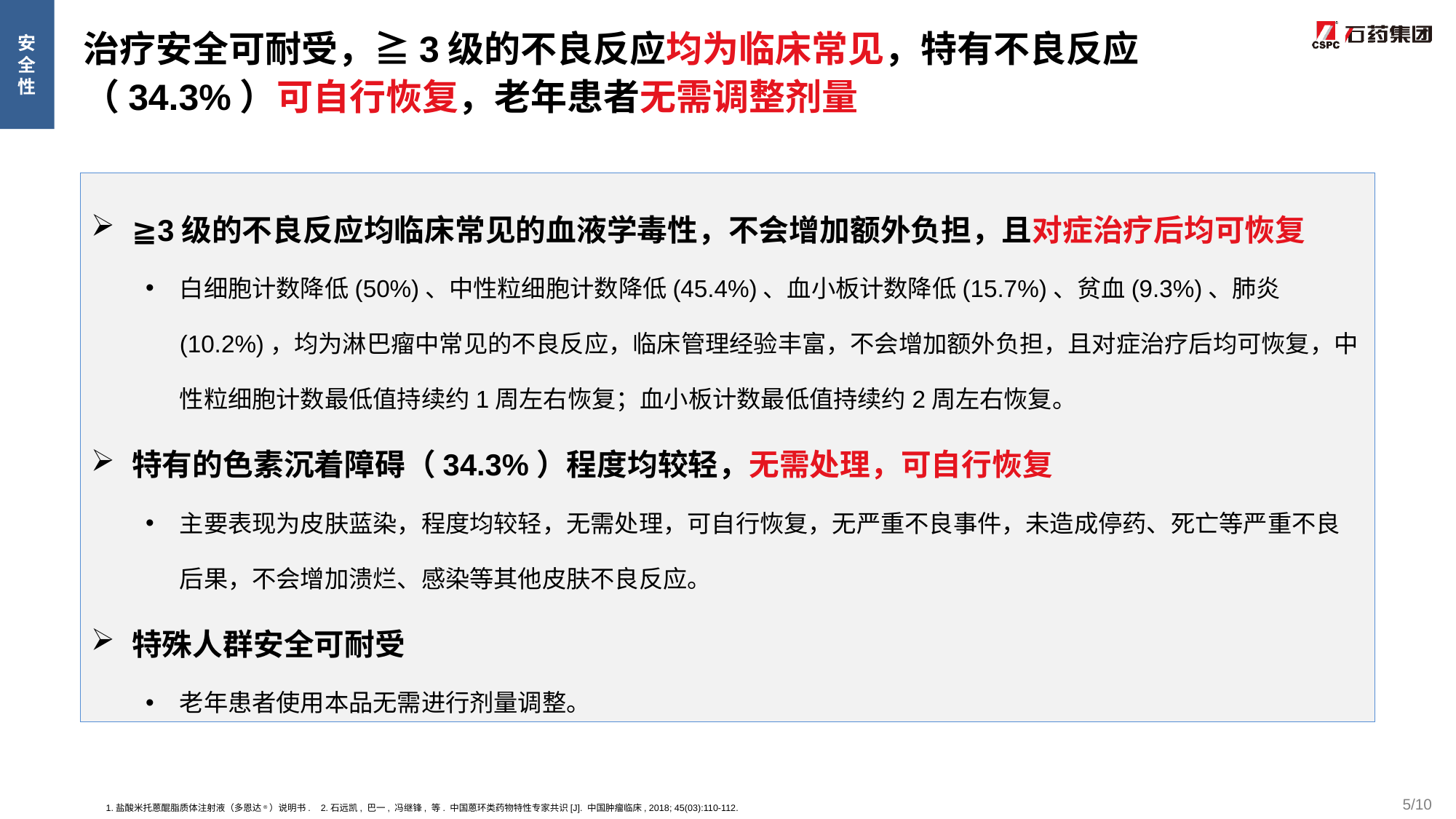

安全性
治疗安全可耐受，≧3级的不良反应均为临床常见，特有不良反应（34.3%）可自行恢复，老年患者无需调整剂量
≧3级的不良反应均临床常见的血液学毒性，不会增加额外负担，且对症治疗后均可恢复
白细胞计数降低(50%)、中性粒细胞计数降低(45.4%)、血小板计数降低(15.7%)、贫血(9.3%)、肺炎(10.2%)，均为淋巴瘤中常见的不良反应，临床管理经验丰富，不会增加额外负担，且对症治疗后均可恢复，中性粒细胞计数最低值持续约1周左右恢复；血小板计数最低值持续约2周左右恢复。
特有的色素沉着障碍（34.3%）程度均较轻，无需处理，可自行恢复
主要表现为皮肤蓝染，程度均较轻，无需处理，可自行恢复，无严重不良事件，未造成停药、死亡等严重不良后果，不会增加溃烂、感染等其他皮肤不良反应。
特殊人群安全可耐受
老年患者使用本品无需进行剂量调整。
5/10
1.盐酸米托蒽醌脂质体注射液（多恩达®）说明书.    2.石远凯, 巴一, 冯继锋, 等. 中国蒽环类药物特性专家共识[J]. 中国肿瘤临床, 2018; 45(03):110-112.